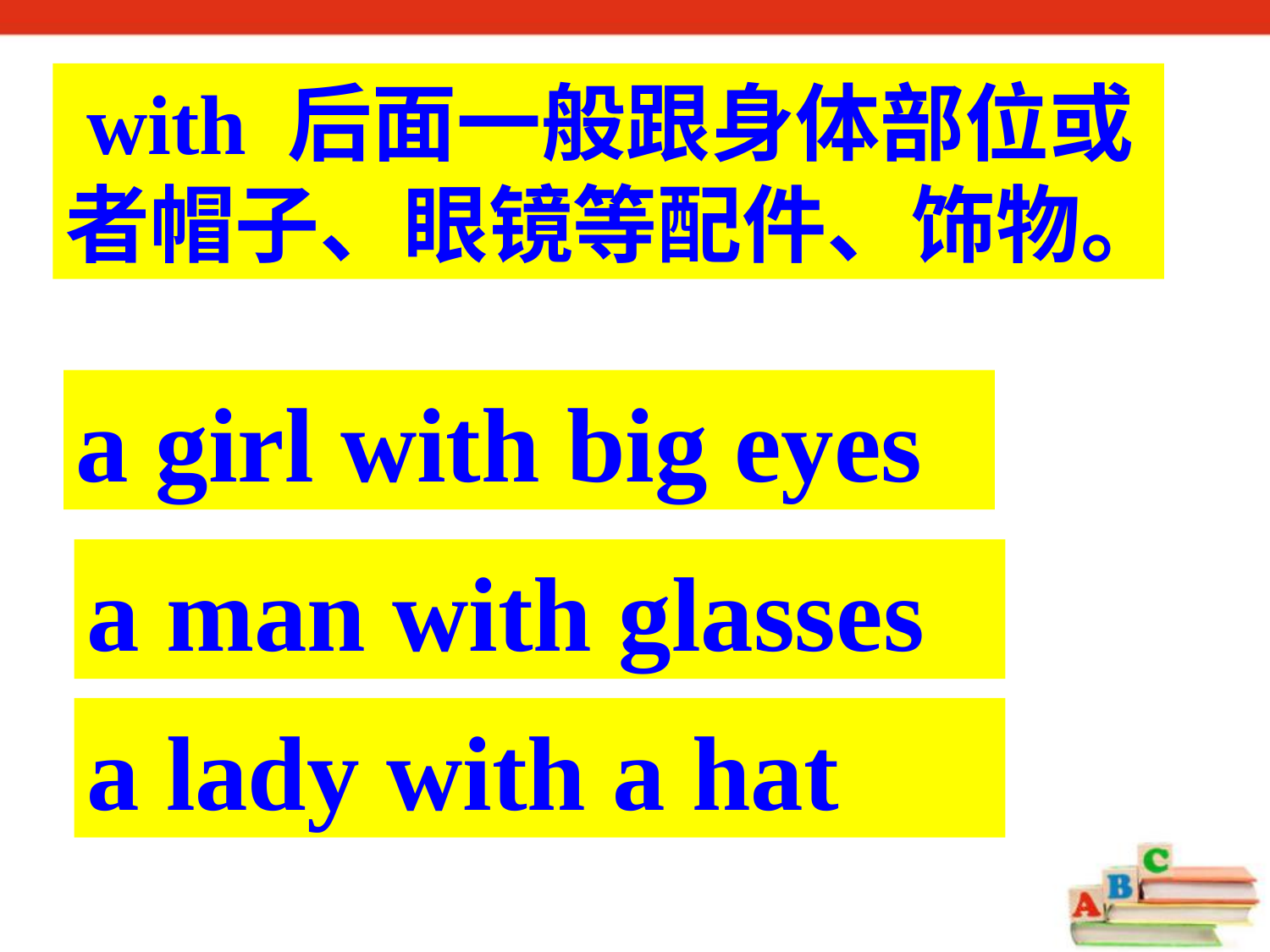

with 后面一般跟身体部位或者帽子、眼镜等配件、饰物。
a girl with big eyes
a man with glasses
a lady with a hat